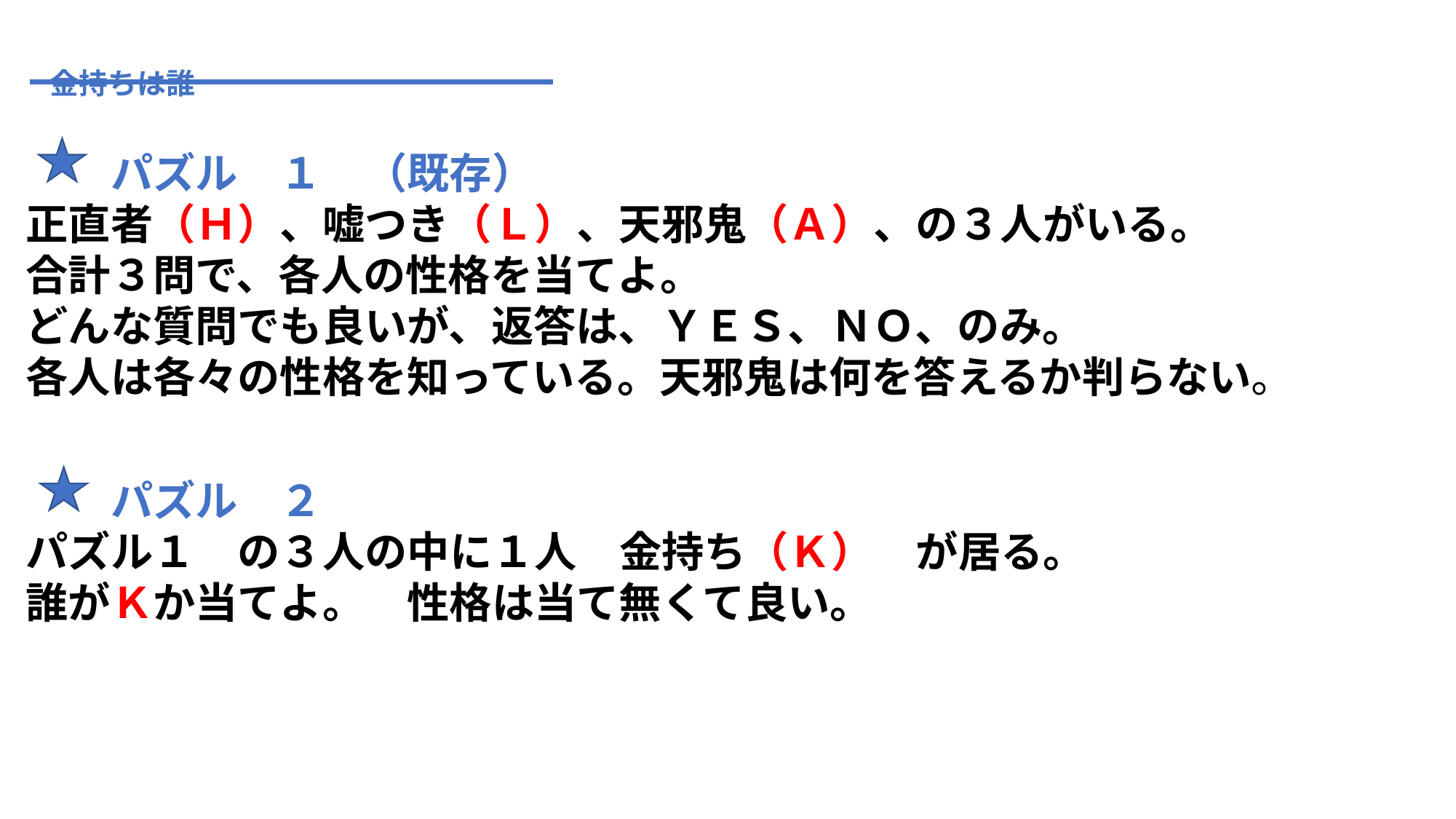

# 金持ちは誰

　　パズル　１　（既存）
正直者（Ｈ）、嘘つき（Ｌ）、天邪鬼（Ａ）、の３人がいる。
合計３問で、各人の性格を当てよ。
どんな質問でも良いが、返答は、ＹＥＳ、ＮＯ、のみ。
各人は各々の性格を知っている。天邪鬼は何を答えるか判らない。

　　パズル　２
パズル１　の３人の中に１人　金持ち（Ｋ）　が居る。
誰がＫか当てよ。　性格は当て無くて良い。